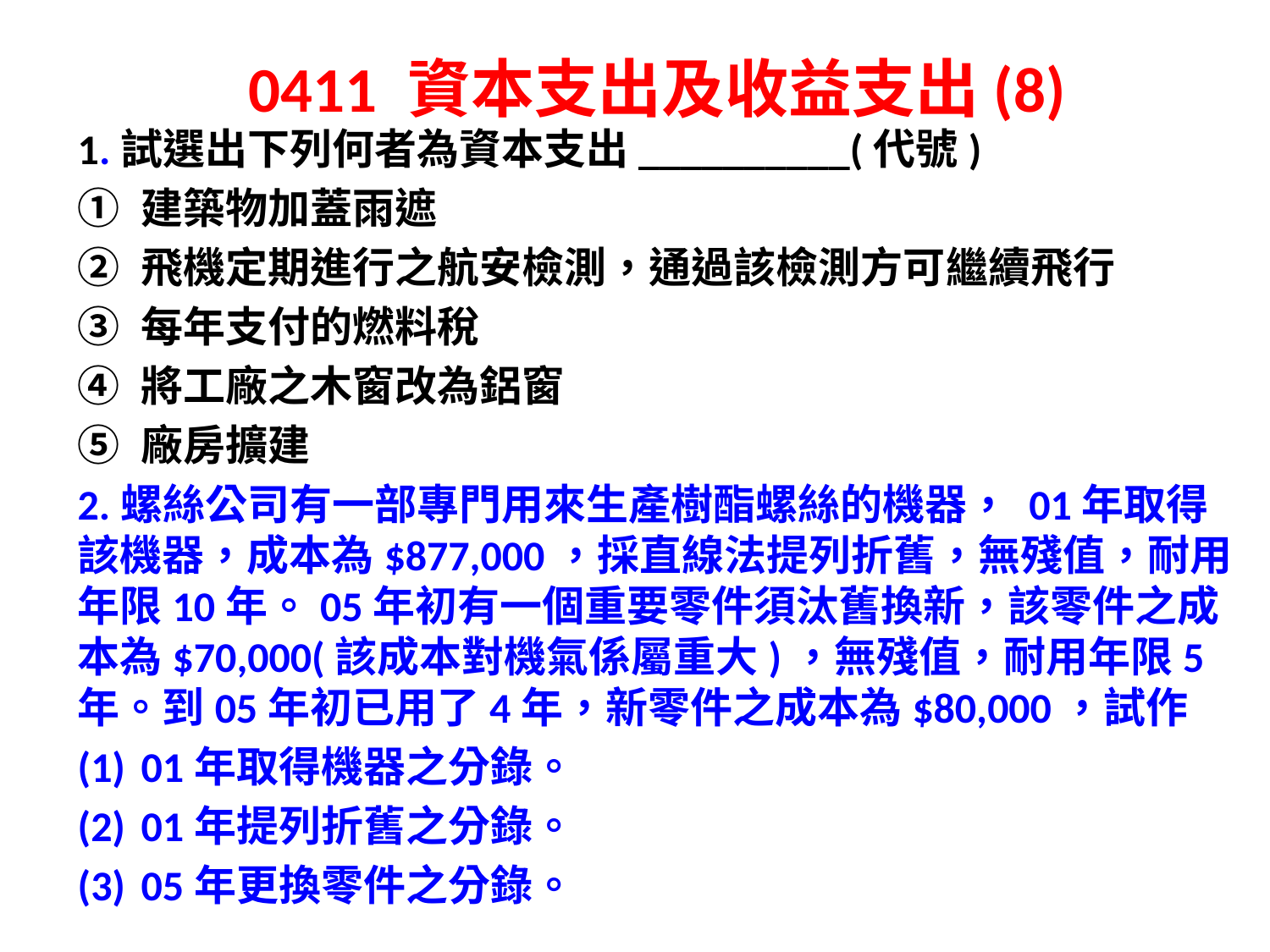

# 0411 資本支出及收益支出(8)
1.試選出下列何者為資本支出__________(代號)
建築物加蓋雨遮
飛機定期進行之航安檢測，通過該檢測方可繼續飛行
每年支付的燃料稅
將工廠之木窗改為鋁窗
廠房擴建
2.螺絲公司有一部專門用來生產樹酯螺絲的機器， 01年取得該機器，成本為$877,000，採直線法提列折舊，無殘值，耐用年限10年。05年初有一個重要零件須汰舊換新，該零件之成本為$70,000(該成本對機氣係屬重大)，無殘值，耐用年限5年。到05年初已用了4年，新零件之成本為$80,000，試作
01年取得機器之分錄。
01年提列折舊之分錄。
05年更換零件之分錄。